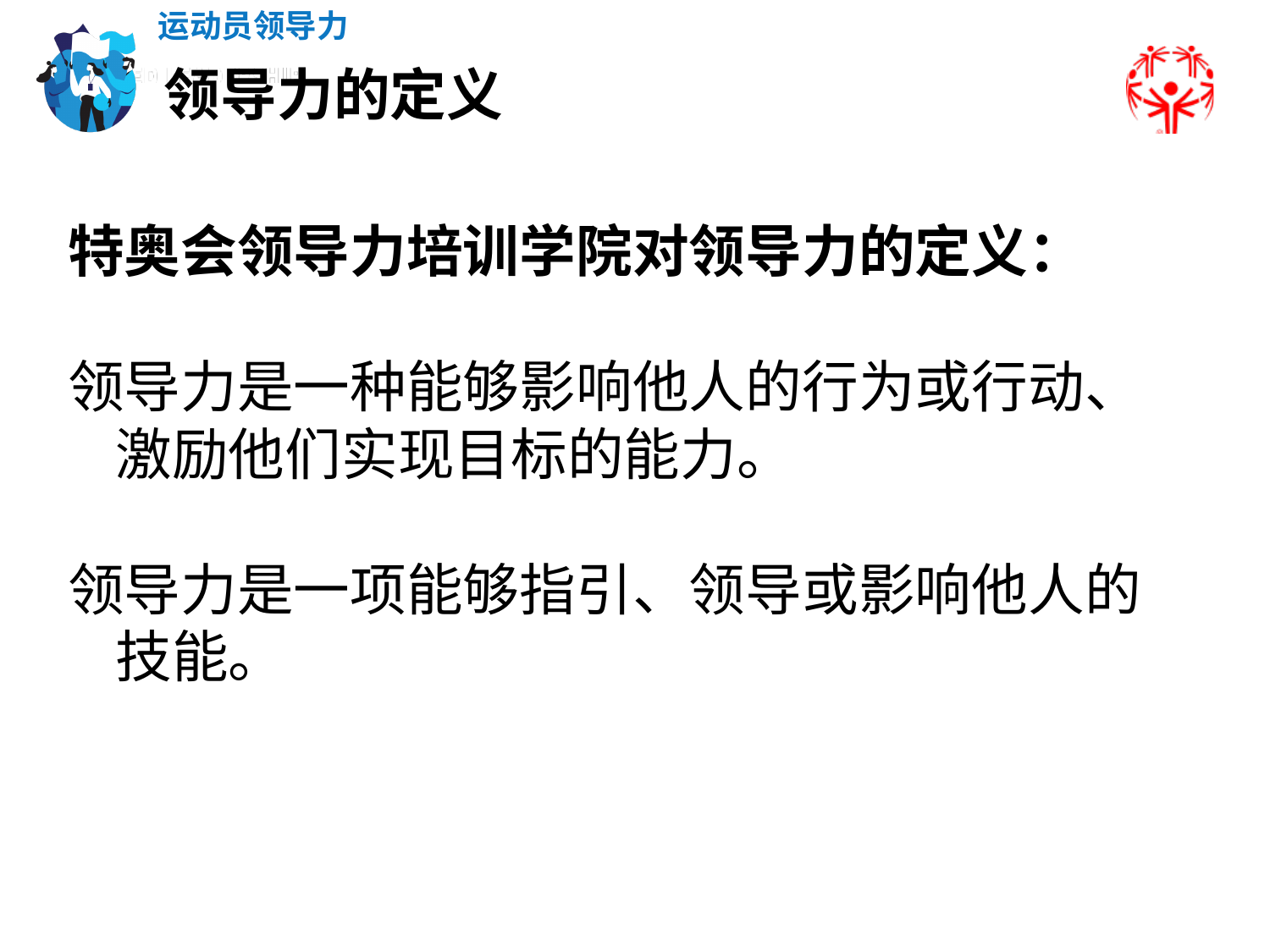

运动员领导力
领导力的定义
特奥会领导力培训学院对领导力的定义：

领导力是一种能够影响他人的行为或行动、激励他们实现目标的能力。

领导力是一项能够指引、领导或影响他人的技能。